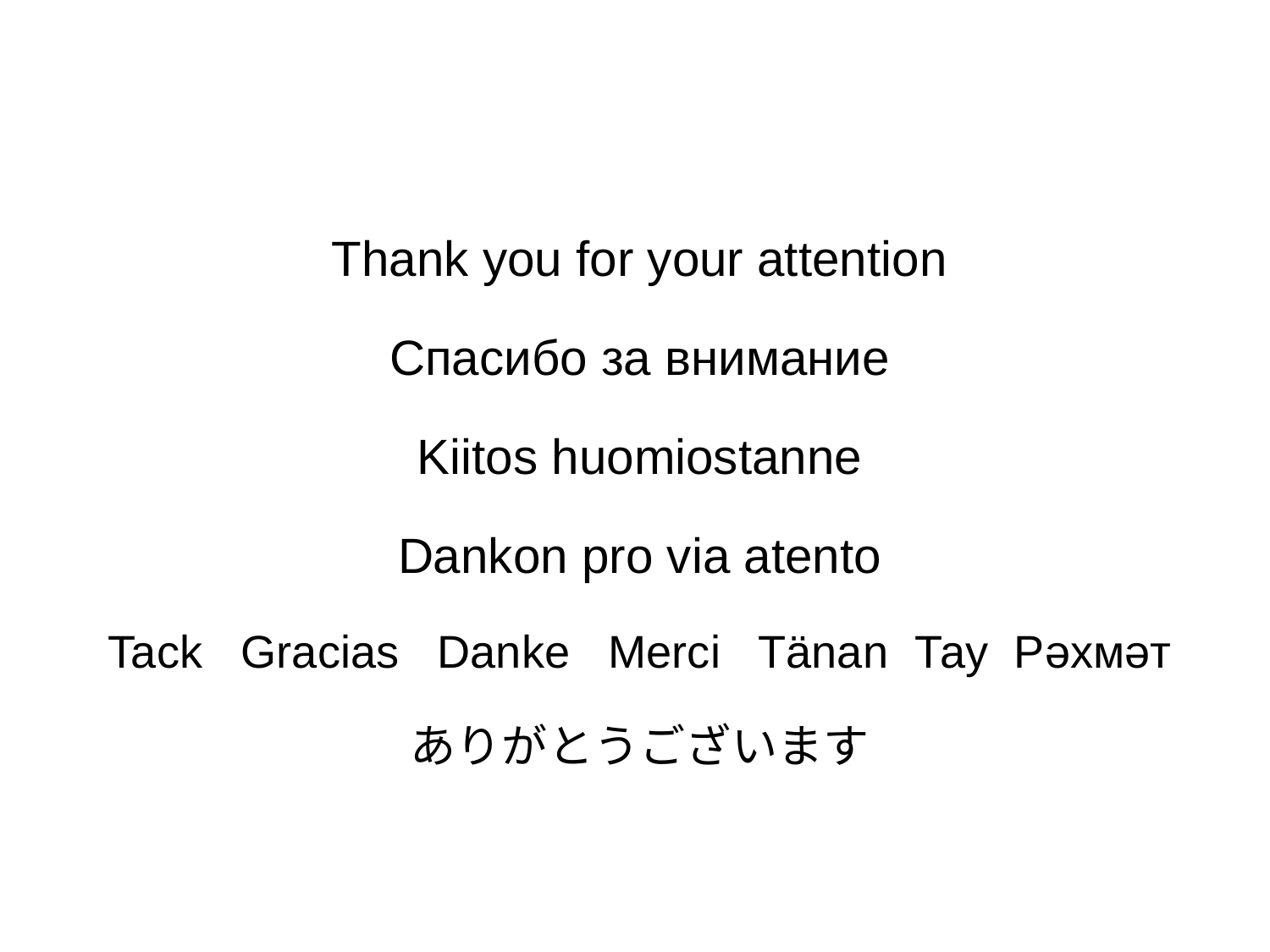

Thank you for your attention
Спасибо за внимание
Kiitos huomiostanne
Dankon pro via atento
Tack   Gracias   Danke   Merci   Tänan  Тау  Рəхмəт
ありがとうございます